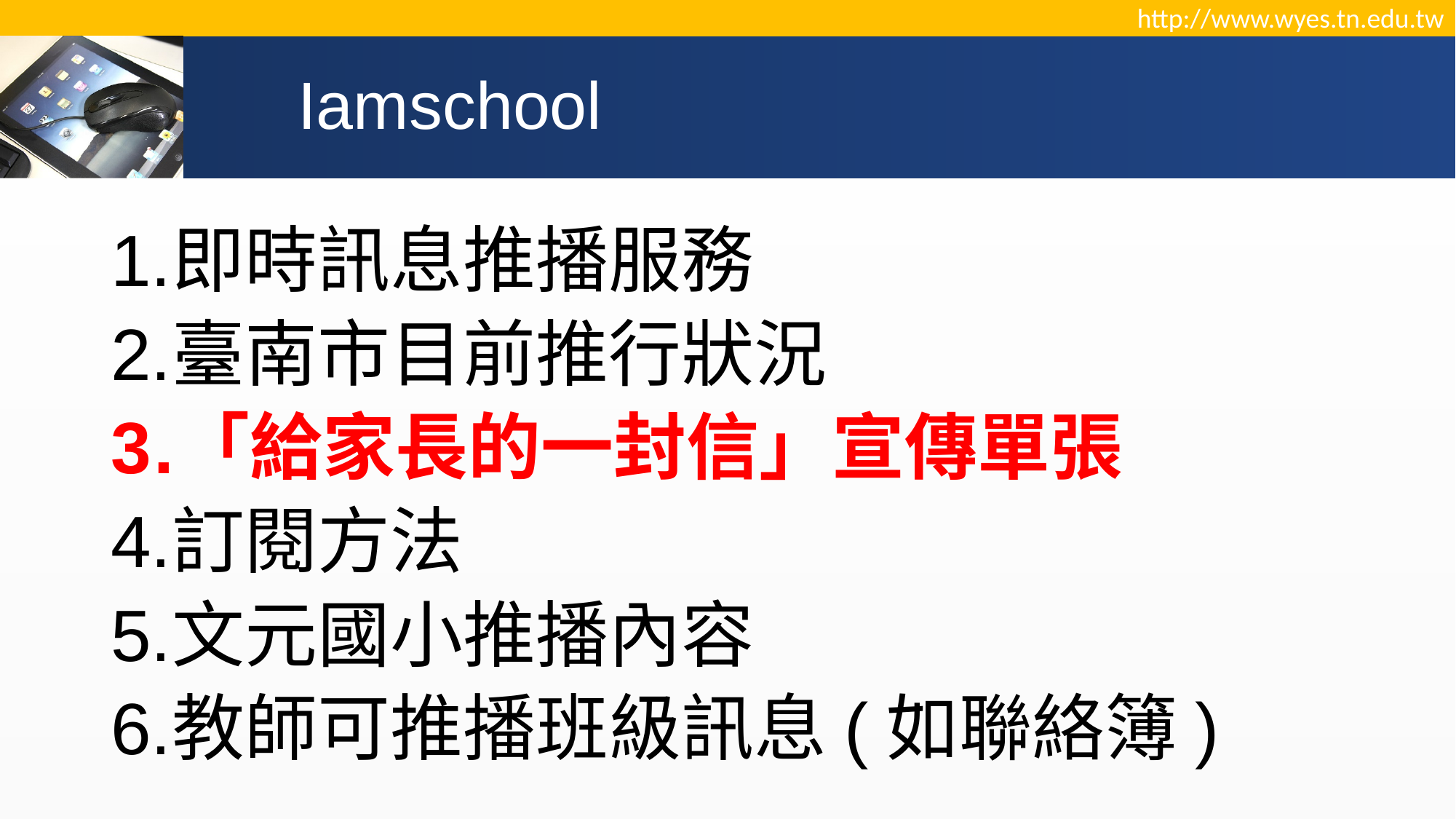

Iamschool
即時訊息推播服務
臺南市目前推行狀況
「給家長的一封信」宣傳單張
訂閱方法
文元國小推播內容
教師可推播班級訊息(如聯絡簿)